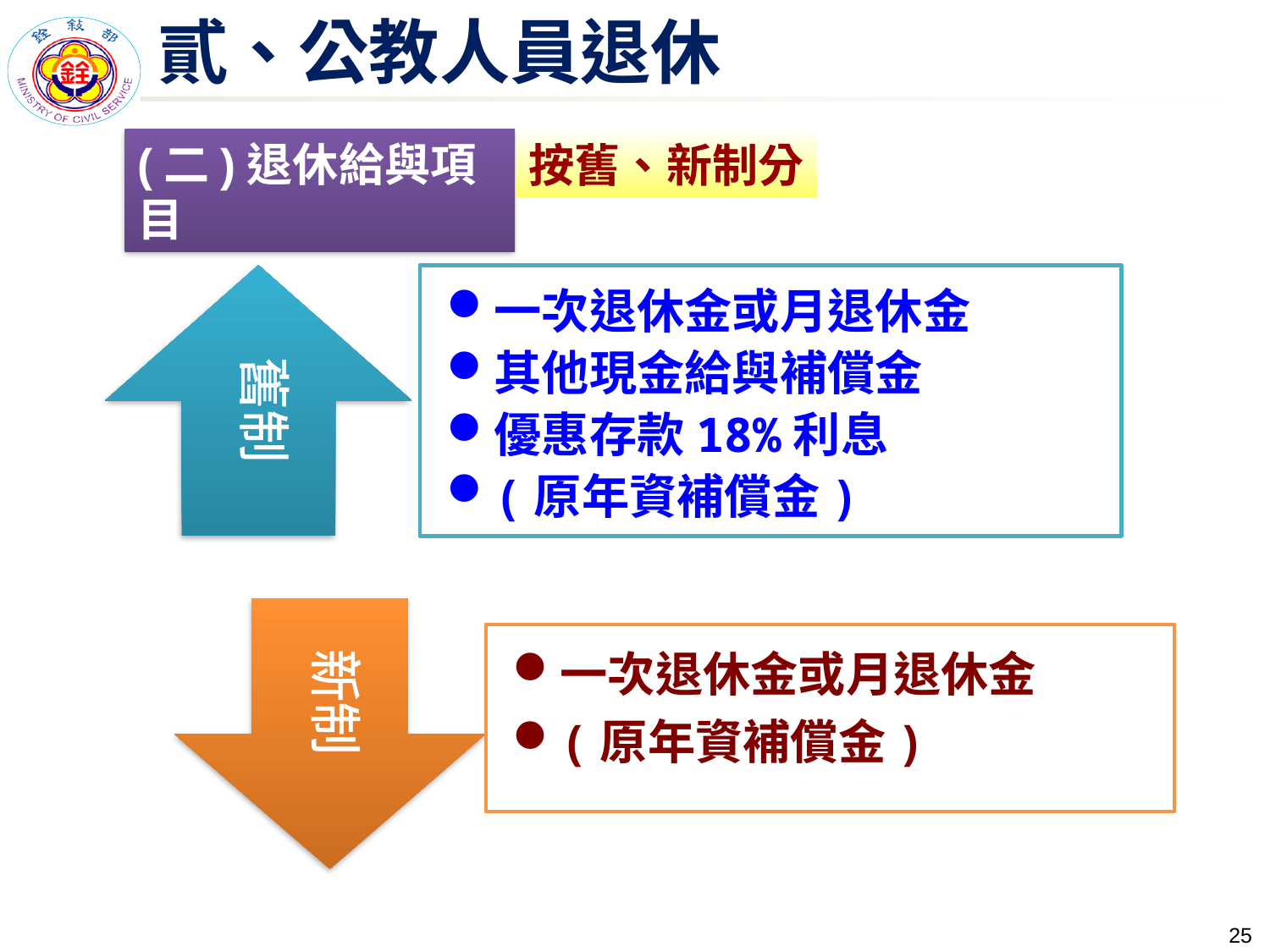

# 貳、公教人員退休
(二)退休給與項目
按舊、新制分
一次退休金或月退休金
其他現金給與補償金
優惠存款18%利息
(原年資補償金)

舊制

一次退休金或月退休金
(原年資補償金)
新制
25